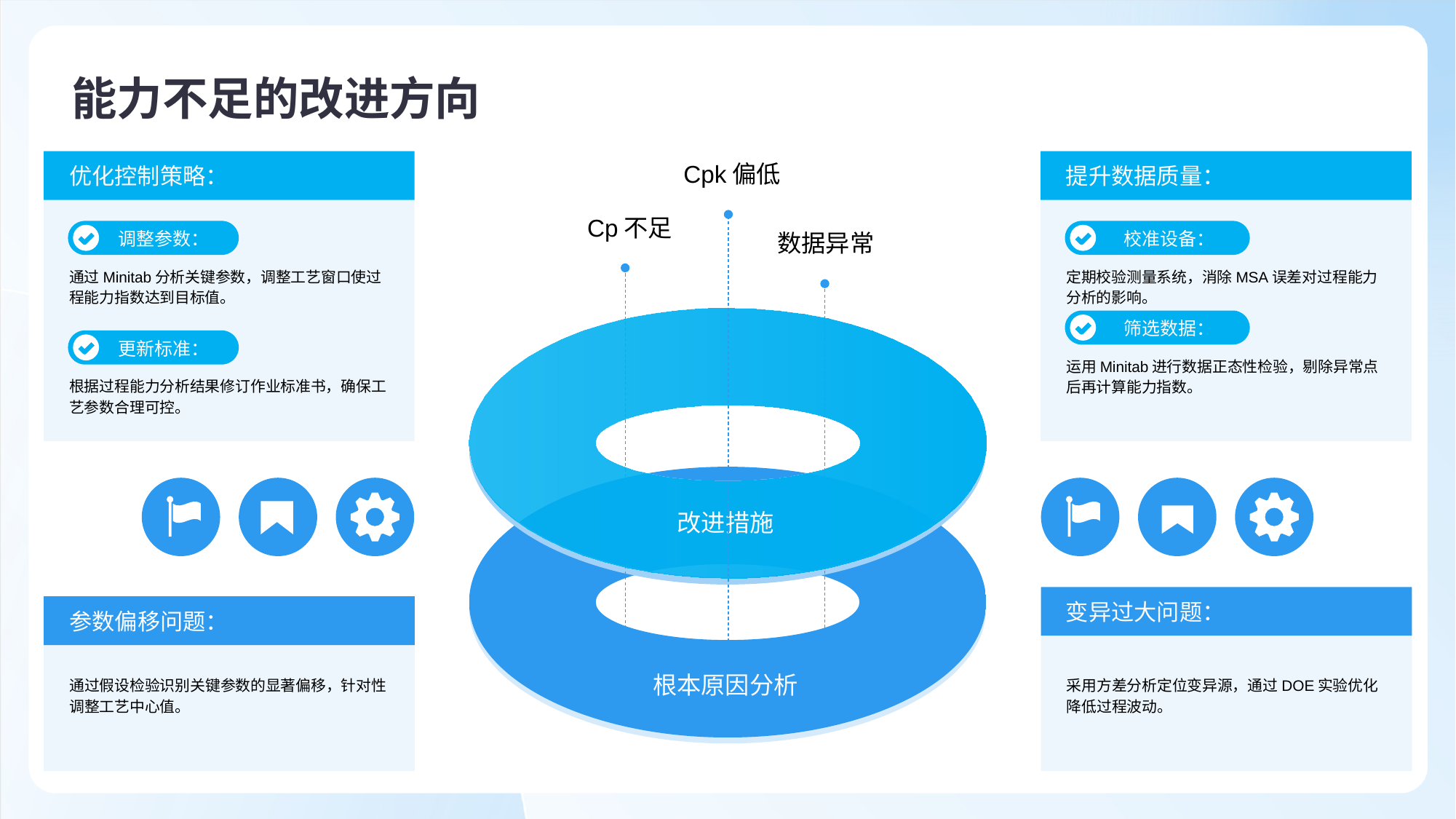

能力不足的改进方向

Cpk偏低
优化控制策略：
提升数据质量：
Cp不足

调整参数：
校准设备：
数据异常

通过Minitab分析关键参数，调整工艺窗口使过程能力指数达到目标值。
定期校验测量系统，消除MSA误差对过程能力分析的影响。

筛选数据：

更新标准：

运用Minitab进行数据正态性检验，剔除异常点后再计算能力指数。
根据过程能力分析结果修订作业标准书，确保工艺参数合理可控。

改进措施

变异过大问题：

参数偏移问题：
通过假设检验识别关键参数的显著偏移，针对性调整工艺中心值。
采用方差分析定位变异源，通过DOE实验优化降低过程波动。
根本原因分析